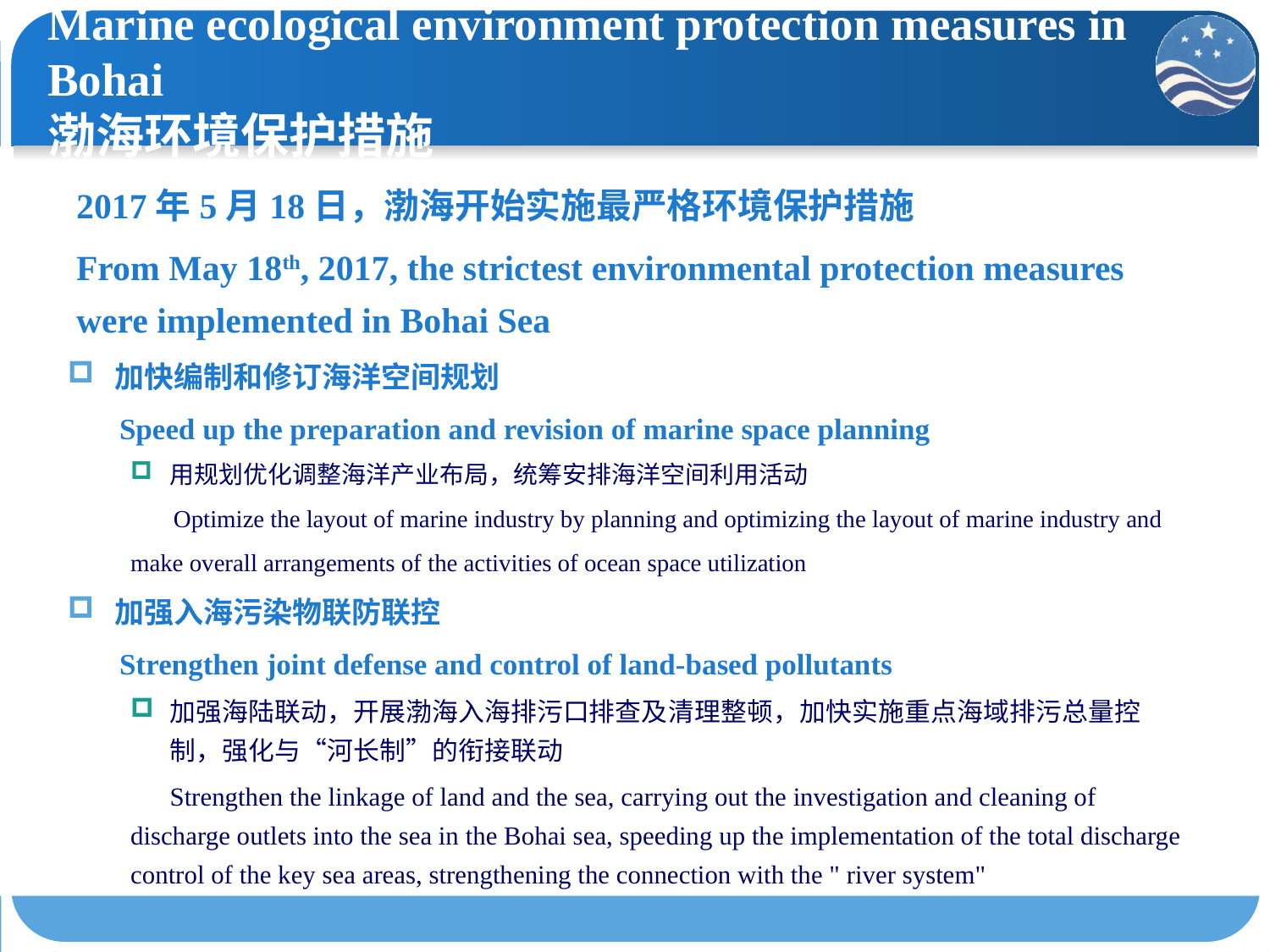

# Marine ecological environment protection measures in Bohai 渤海环境保护措施
2017年5月18日，渤海开始实施最严格环境保护措施
From May 18th, 2017, the strictest environmental protection measures were implemented in Bohai Sea
加快编制和修订海洋空间规划
       Speed up the preparation and revision of marine space planning
用规划优化调整海洋产业布局，统筹安排海洋空间利用活动
       Optimize the layout of marine industry by planning and optimizing the layout of marine industry and make overall arrangements of the activities of ocean space utilization
加强入海污染物联防联控
       Strengthen joint defense and control of land-based pollutants
加强海陆联动，开展渤海入海排污口排查及清理整顿，加快实施重点海域排污总量控制，强化与“河长制”的衔接联动
      Strengthen the linkage of land and the sea, carrying out the investigation and cleaning of discharge outlets into the sea in the Bohai sea, speeding up the implementation of the total discharge control of the key sea areas, strengthening the connection with the " river system"